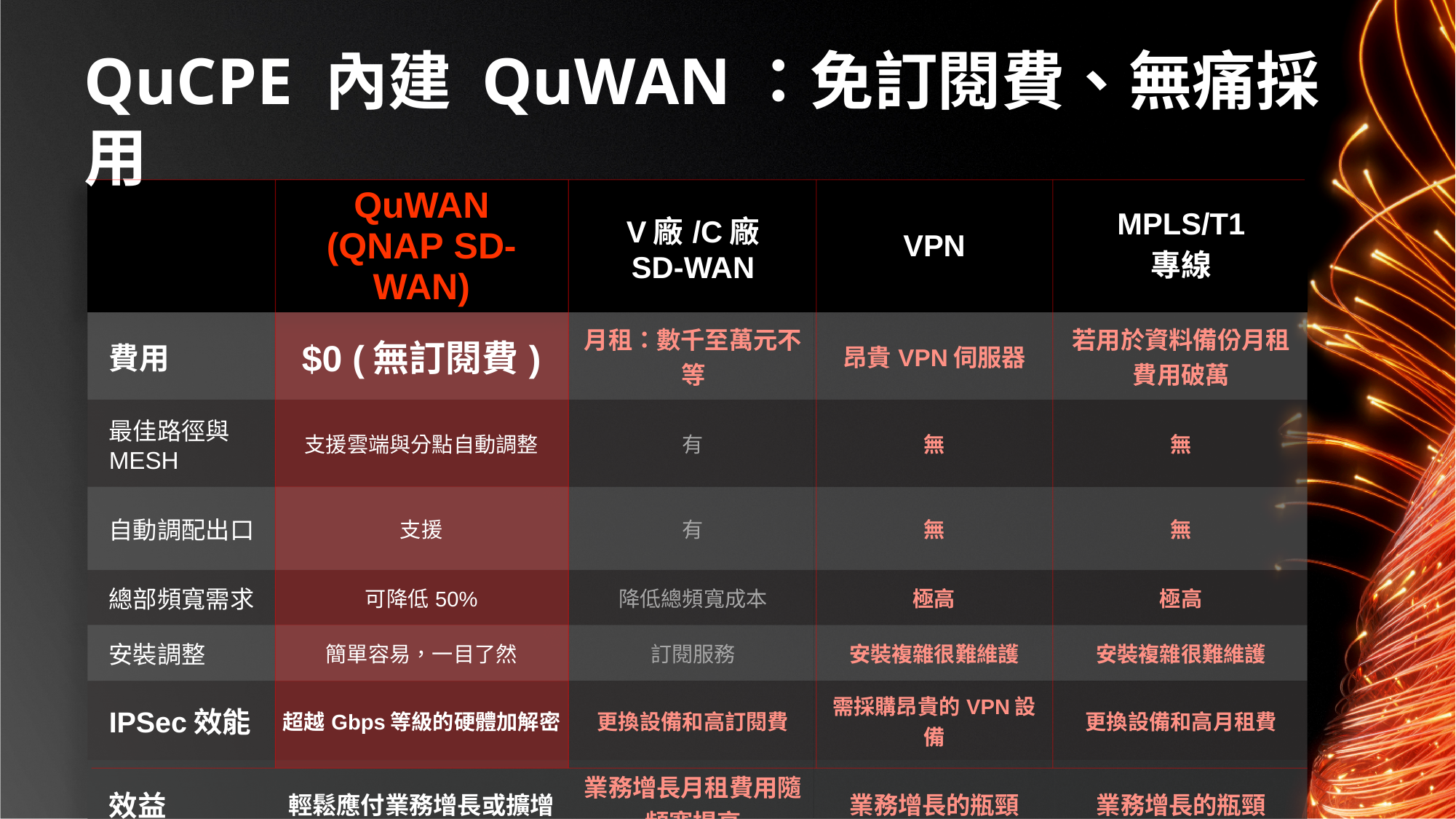

# QuCPE 內建 QuWAN：免訂閱費、無痛採用
|  | QuWAN (QNAP SD-WAN) | V廠/C廠 SD-WAN | VPN | MPLS/T1 專線 |
| --- | --- | --- | --- | --- |
| 費用 | $0 (無訂閱費) | 月租：數千至萬元不等 | 昂貴VPN伺服器 | 若用於資料備份月租 費用破萬 |
| 最佳路徑與MESH | 支援雲端與分點自動調整 | 有 | 無 | 無 |
| 自動調配出口 | 支援 | 有 | 無 | 無 |
| 總部頻寬需求 | 可降低50% | 降低總頻寬成本 | 極高 | 極高 |
| 安裝調整 | 簡單容易，一目了然 | 訂閱服務 | 安裝複雜很難維護 | 安裝複雜很難維護 |
| IPSec效能 | 超越Gbps等級的硬體加解密 | 更換設備和高訂閱費 | 需採購昂貴的VPN設備 | 更換設備和高月租費 |
| 效益 | 輕鬆應付業務增長或擴增 | 業務增長月租費用隨頻寬提高 | 業務增長的瓶頸 | 業務增長的瓶頸 |